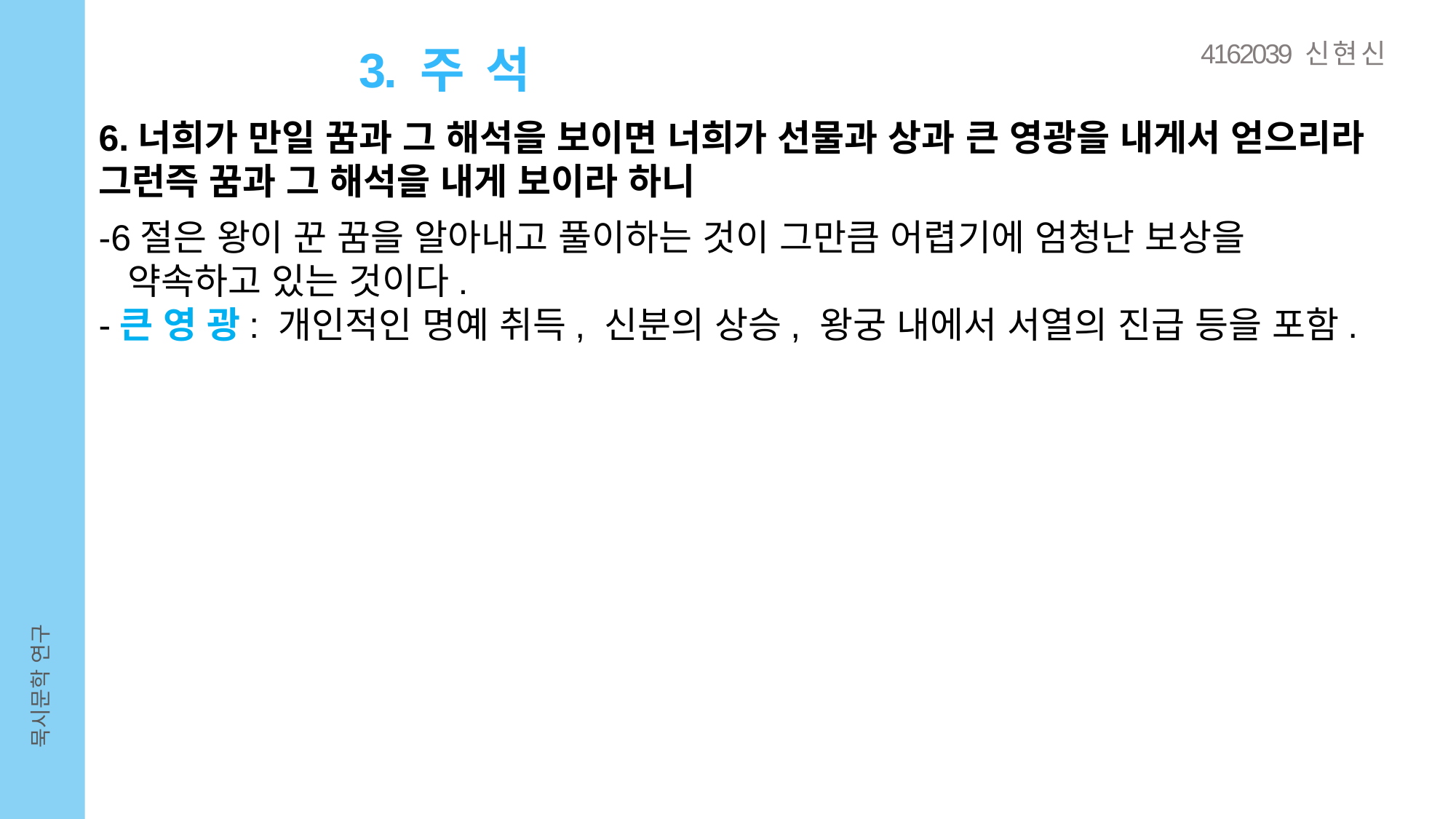

4162039 신 현 신
3. 주  석
6.너희가 만일 꿈과 그 해석을 보이면 너희가 선물과 상과 큰 영광을 내게서 얻으리라 그런즉 꿈과 그 해석을 내게 보이라 하니

-6절은 왕이 꾼 꿈을 알아내고 풀이하는 것이 그만큼 어렵기에 엄청난 보상을
  약속하고 있는 것이다.
-큰 영 광: 개인적인 명예 취득, 신분의 상승, 왕궁 내에서 서열의 진급 등을 포함.

묵시문학 연구